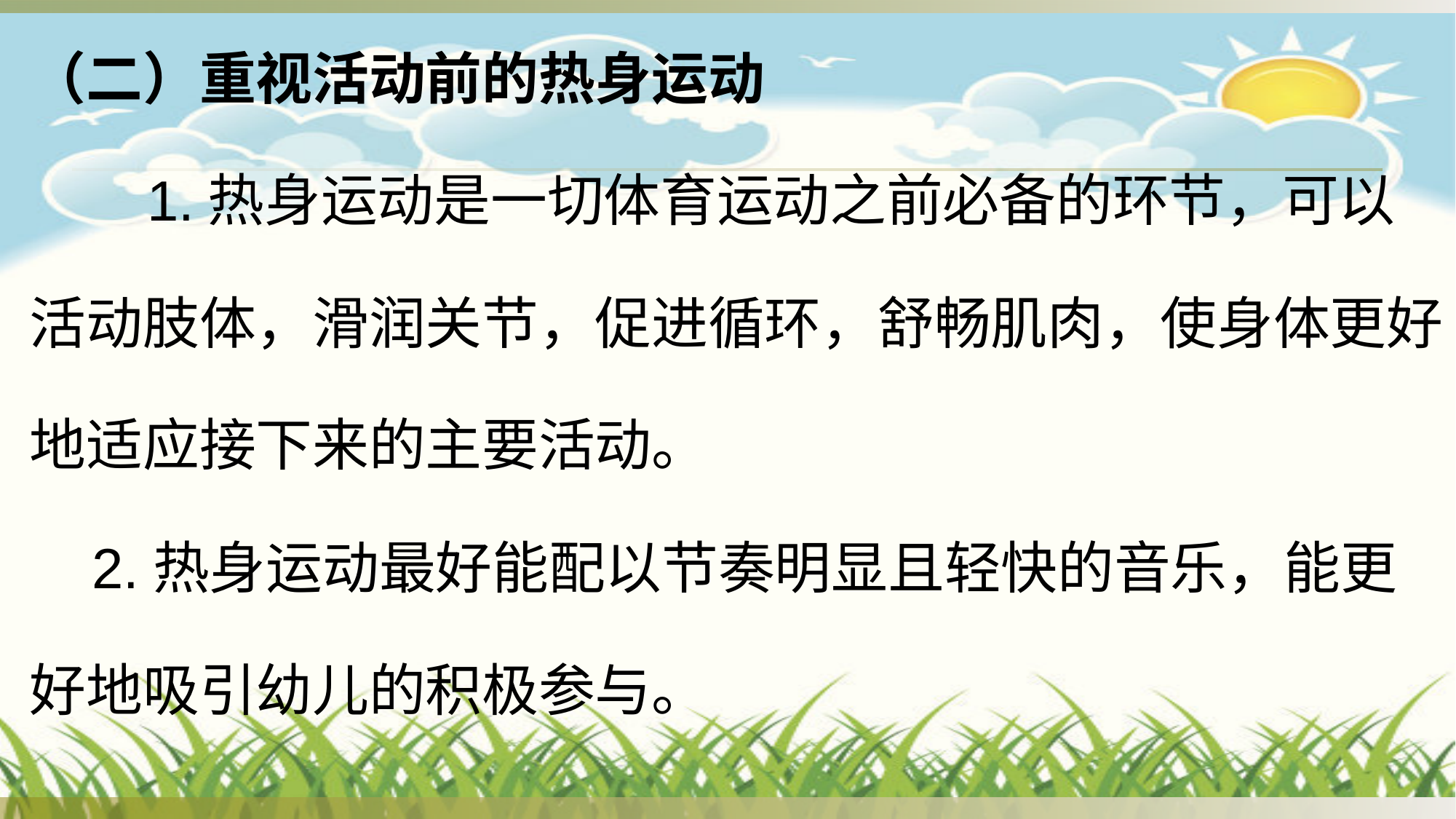

（二）重视活动前的热身运动
    1.热身运动是一切体育运动之前必备的环节，可以活动肢体，滑润关节，促进循环，舒畅肌肉，使身体更好地适应接下来的主要活动。
    2.热身运动最好能配以节奏明显且轻快的音乐，能更好地吸引幼儿的积极参与。